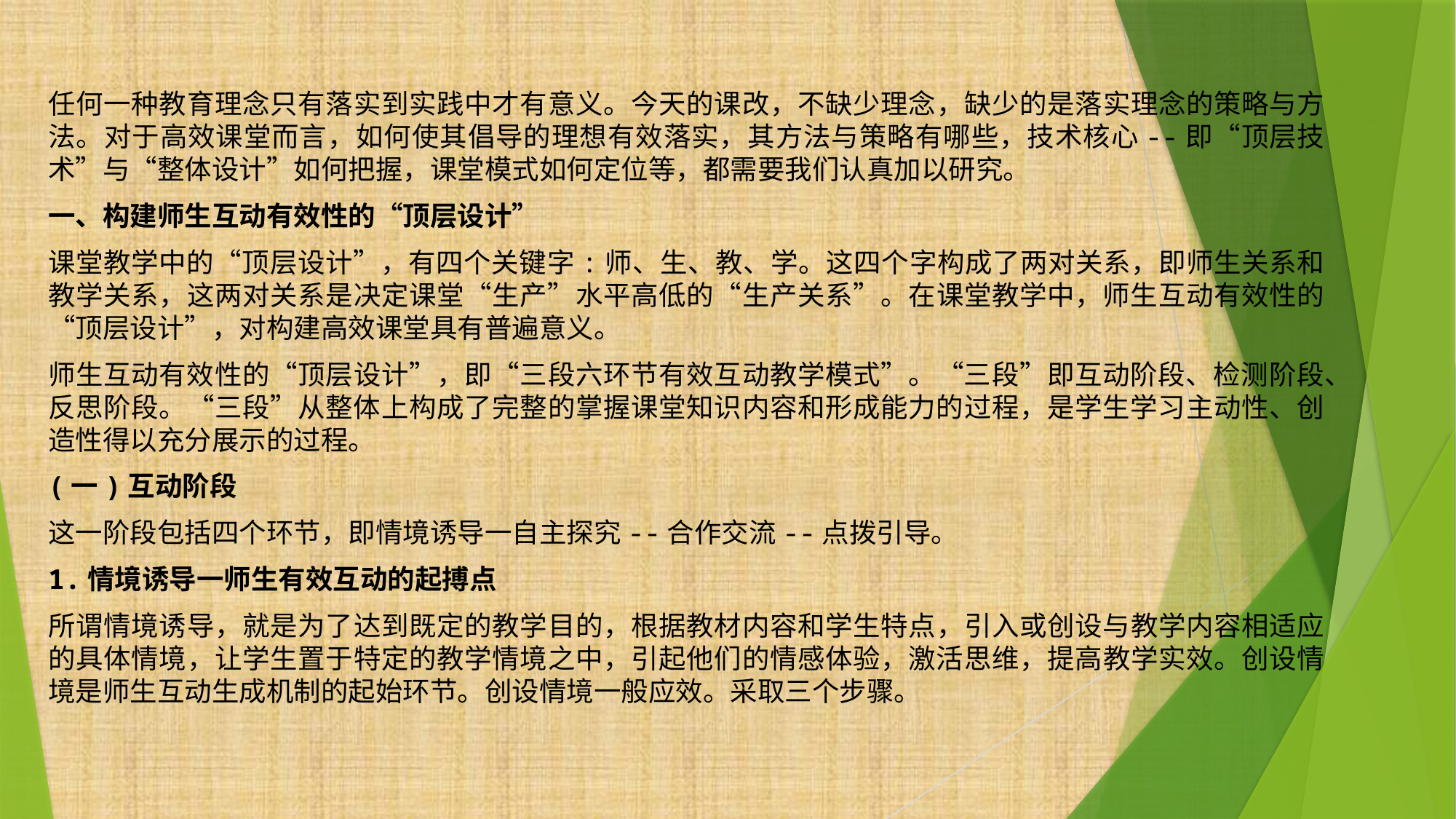

任何一种教育理念只有落实到实践中才有意义。今天的课改，不缺少理念，缺少的是落实理念的策略与方法。对于高效课堂而言，如何使其倡导的理想有效落实，其方法与策略有哪些，技术核心--即“顶层技术”与“整体设计”如何把握，课堂模式如何定位等，都需要我们认真加以研究。
一、构建师生互动有效性的“顶层设计”
课堂教学中的“顶层设计”，有四个关键字:师、生、教、学。这四个字构成了两对关系，即师生关系和教学关系，这两对关系是决定课堂“生产”水平高低的“生产关系”。在课堂教学中，师生互动有效性的“顶层设计”，对构建高效课堂具有普遍意义。
师生互动有效性的“顶层设计”，即“三段六环节有效互动教学模式”。“三段”即互动阶段、检测阶段、反思阶段。“三段”从整体上构成了完整的掌握课堂知识内容和形成能力的过程，是学生学习主动性、创造性得以充分展示的过程。
(一)互动阶段
这一阶段包括四个环节，即情境诱导一自主探究--合作交流--点拨引导。
1.情境诱导一师生有效互动的起搏点
所谓情境诱导，就是为了达到既定的教学目的，根据教材内容和学生特点，引入或创设与教学内容相适应的具体情境，让学生置于特定的教学情境之中，引起他们的情感体验，激活思维，提高教学实效。创设情境是师生互动生成机制的起始环节。创设情境一般应效。采取三个步骤。